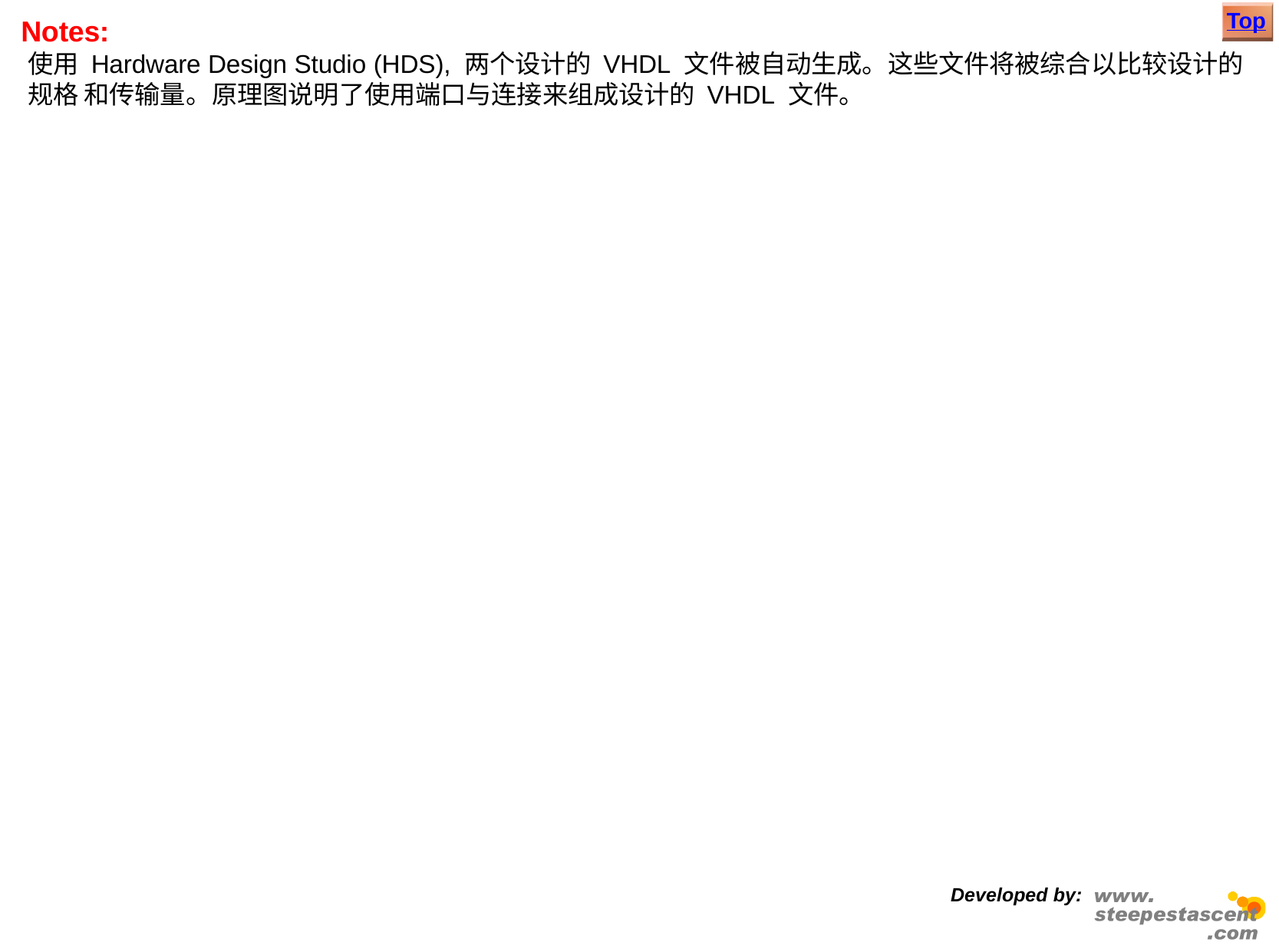

Top
# Notes:
使用Hardware Design Studio (HDS), 两个设计的 VHDL 文件被自动生成。这些文件将被综合以比较设计的规格 和传输量。原理图说明了使用端口与连接来组成设计的 VHDL 文件。
Developed by: